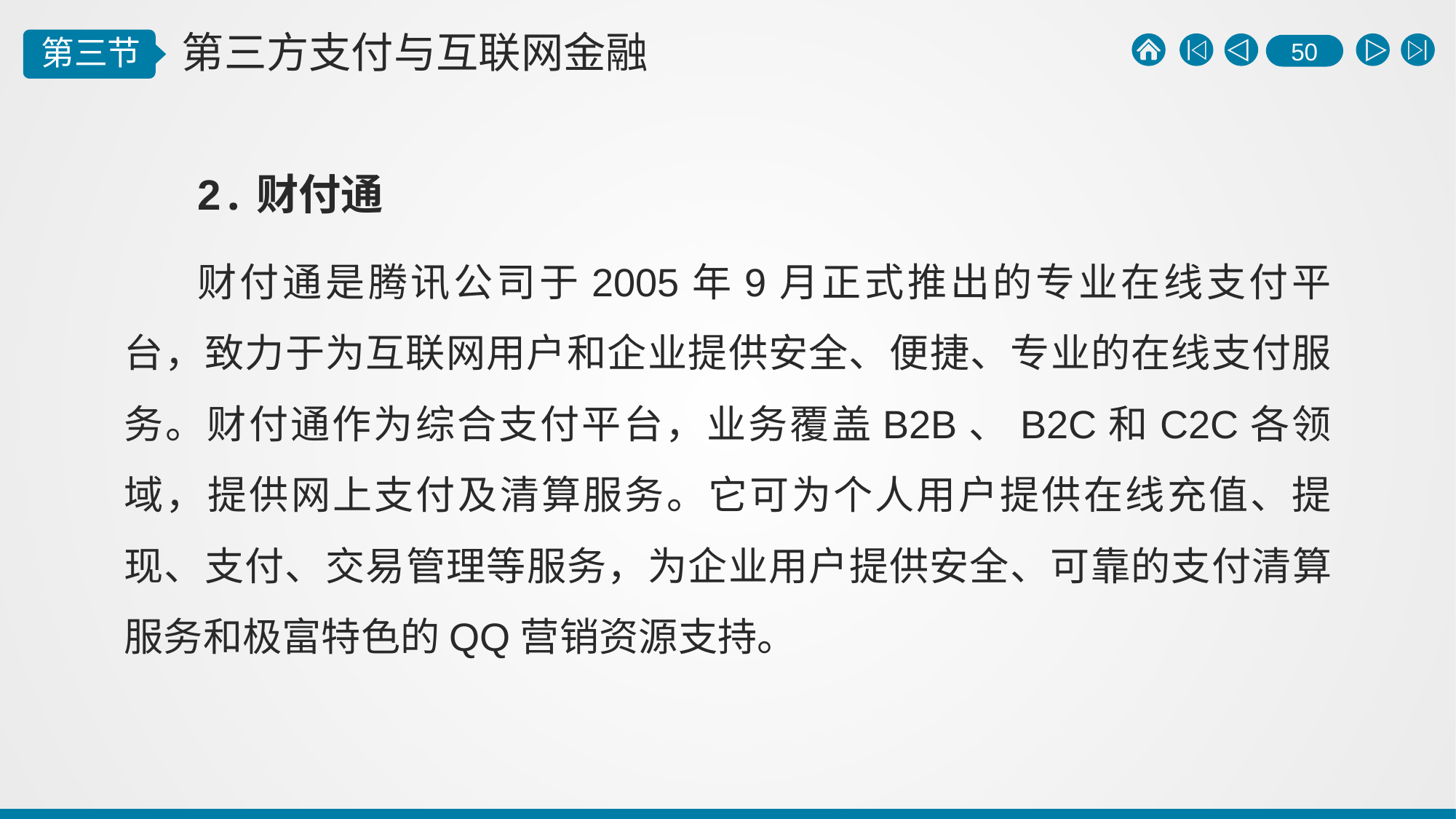

2.财付通
财付通是腾讯公司于2005年9月正式推出的专业在线支付平台，致力于为互联网用户和企业提供安全、便捷、专业的在线支付服务。财付通作为综合支付平台，业务覆盖B2B、B2C和C2C各领域，提供网上支付及清算服务。它可为个人用户提供在线充值、提现、支付、交易管理等服务，为企业用户提供安全、可靠的支付清算服务和极富特色的QQ营销资源支持。